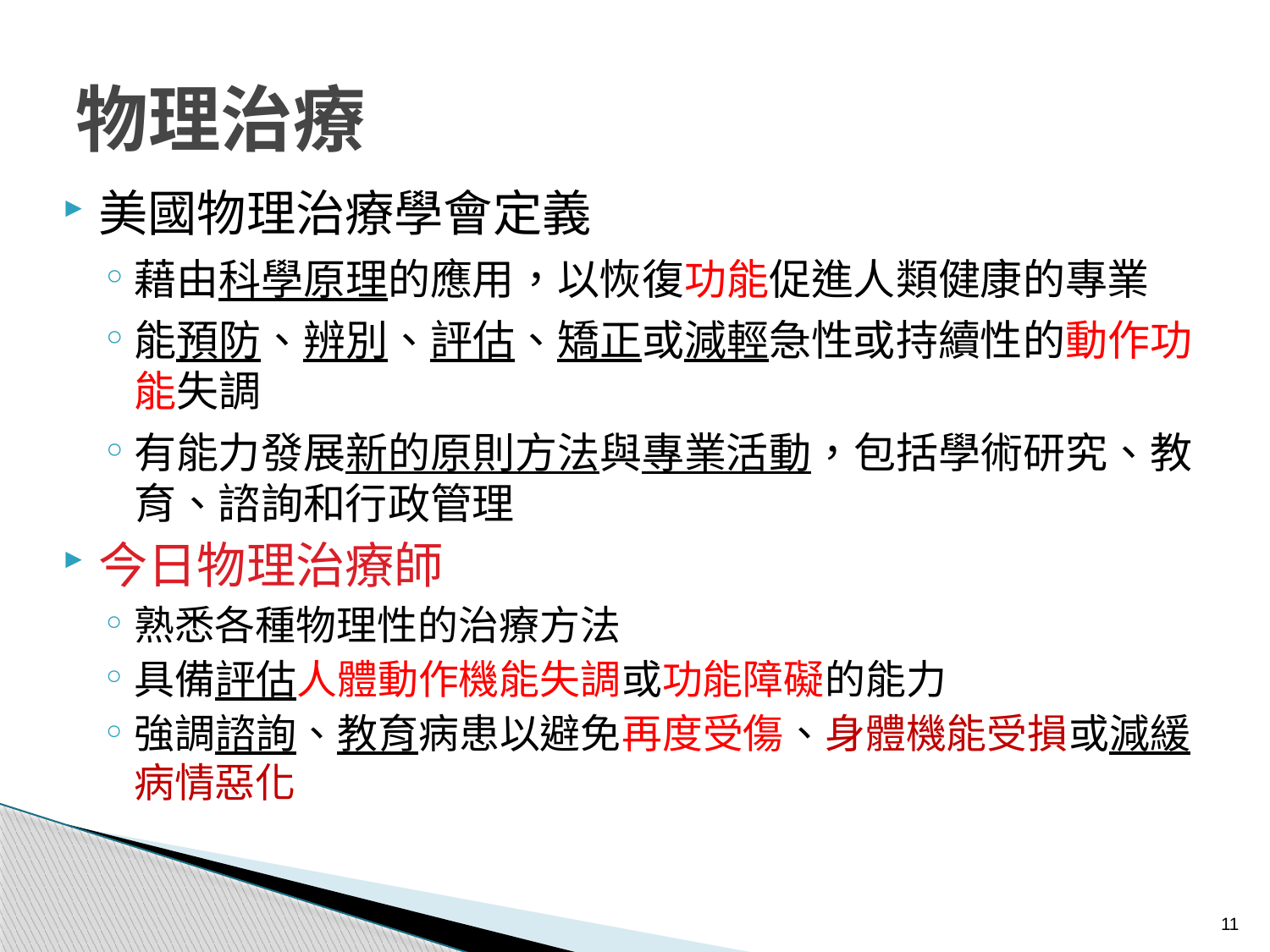

# 物理治療
美國物理治療學會定義
藉由科學原理的應用，以恢復功能促進人類健康的專業
能預防、辨別、評估、矯正或減輕急性或持續性的動作功能失調
有能力發展新的原則方法與專業活動，包括學術研究、教育、諮詢和行政管理
今日物理治療師
熟悉各種物理性的治療方法
具備評估人體動作機能失調或功能障礙的能力
強調諮詢、教育病患以避免再度受傷、身體機能受損或減緩病情惡化

11